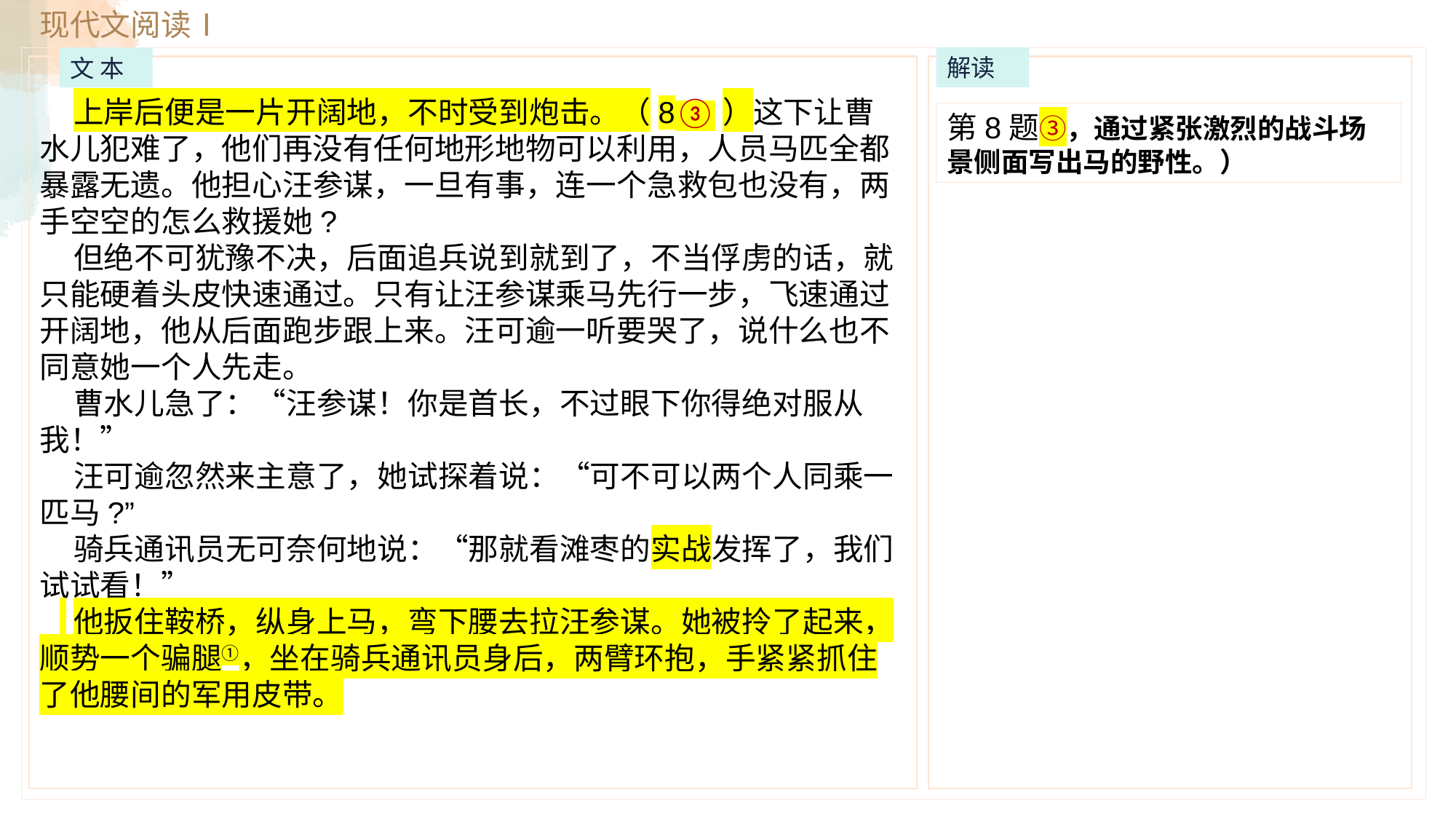

现代文阅读Ⅰ
解读

文 本

    上岸后便是一片开阔地，不时受到炮击。（8③）这下让曹水儿犯难了，他们再没有任何地形地物可以利用，人员马匹全都暴露无遗。他担心汪参谋，一旦有事，连一个急救包也没有，两手空空的怎么救援她?
    但绝不可犹豫不决，后面追兵说到就到了，不当俘虏的话，就只能硬着头皮快速通过。只有让汪参谋乘马先行一步，飞速通过开阔地，他从后面跑步跟上来。汪可逾一听要哭了，说什么也不同意她一个人先走。
    曹水儿急了：“汪参谋！你是首长，不过眼下你得绝对服从我！”
    汪可逾忽然来主意了，她试探着说：“可不可以两个人同乘一匹马?”
    骑兵通讯员无可奈何地说：“那就看滩枣的实战发挥了，我们试试看！”
    他扳住鞍桥，纵身上马，弯下腰去拉汪参谋。她被拎了起来，顺势一个骗腿①，坐在骑兵通讯员身后，两臂环抱，手紧紧抓住了他腰间的军用皮带。

第8题③，通过紧张激烈的战斗场景侧面写出马的野性。）
年度工作概述
您的内容打在这里，或者通过复制您的文本后，在此框中选择粘贴，并选择只保留文字，建议使用微软雅黑字体。您的内容打在这里，或者通过复制您的文本后，在此框中选择粘贴，并选择只保留文字，建议使用微软雅黑字体。